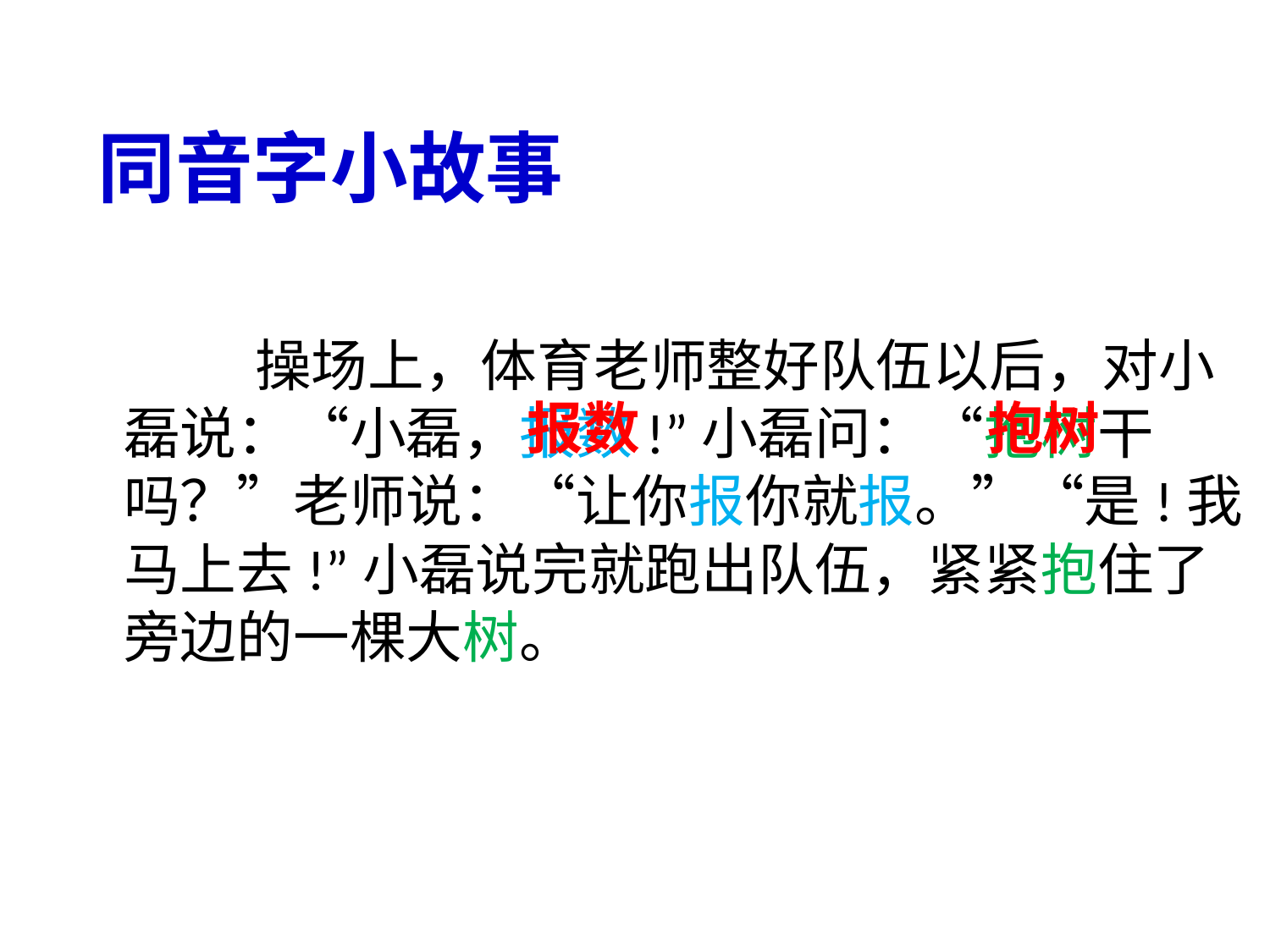

# 同音字小故事
             操场上，体育老师整好队伍以后，对小磊说：“小磊，报数!”小磊问：“抱树干吗？”老师说：“让你报你就报。”“是!我马上去!”小磊说完就跑出队伍，紧紧抱住了旁边的一棵大树。
报数
抱树